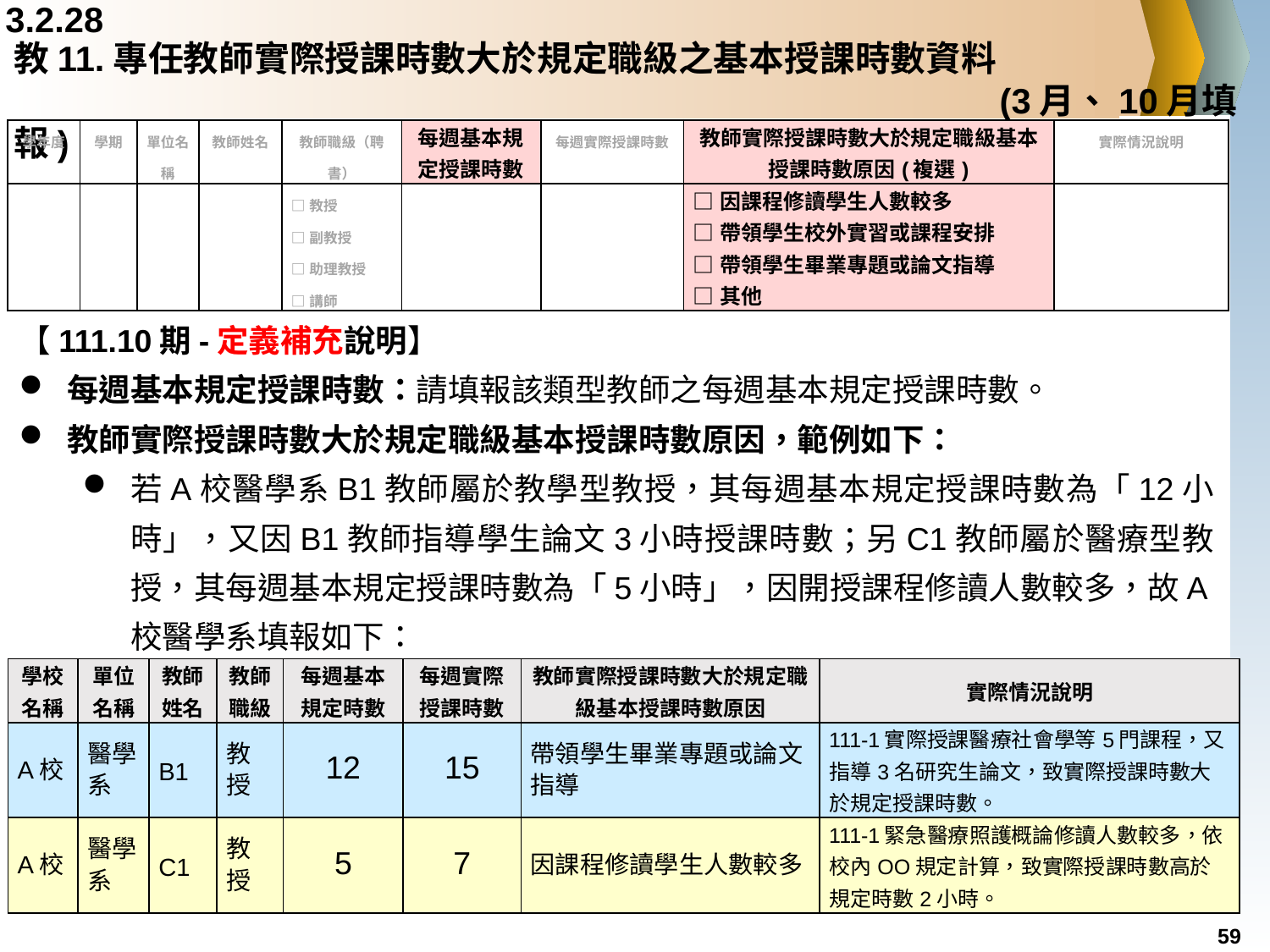

3.2.28
# 教11.專任教師實際授課時數大於規定職級之基本授課時數資料 (3月、10月填報)
| 學年度 | 學期 | 單位名稱 | 教師姓名 | 教師職級（聘書） | 每週基本規定授課時數 | 每週實際授課時數 | 教師實際授課時數大於規定職級基本授課時數原因(複選) | 實際情況說明 |
| --- | --- | --- | --- | --- | --- | --- | --- | --- |
|  |  |  |  | □教授 □副教授 □助理教授 □講師 |  |  | □因課程修讀學生人數較多 □帶領學生校外實習或課程安排 □帶領學生畢業專題或論文指導 □其他 |  |
【111.10期-定義補充說明】
每週基本規定授課時數：請填報該類型教師之每週基本規定授課時數。
教師實際授課時數大於規定職級基本授課時數原因，範例如下：
若A校醫學系B1教師屬於教學型教授，其每週基本規定授課時數為「12小時」，又因B1教師指導學生論文3小時授課時數；另C1教師屬於醫療型教授，其每週基本規定授課時數為「5小時」，因開授課程修讀人數較多，故A校醫學系填報如下：
| 學校名稱 | 單位名稱 | 教師姓名 | 教師職級 | 每週基本規定時數 | 每週實際授課時數 | 教師實際授課時數大於規定職級基本授課時數原因 | 實際情況說明 |
| --- | --- | --- | --- | --- | --- | --- | --- |
| A校 | 醫學系 | B1 | 教授 | 12 | 15 | 帶領學生畢業專題或論文指導 | 111-1實際授課醫療社會學等5門課程，又指導3名研究生論文，致實際授課時數大於規定授課時數。 |
| A校 | 醫學系 | C1 | 教授 | 5 | 7 | 因課程修讀學生人數較多 | 111-1緊急醫療照護概論修讀人數較多，依校內OO規定計算，致實際授課時數高於規定時數2小時。 |